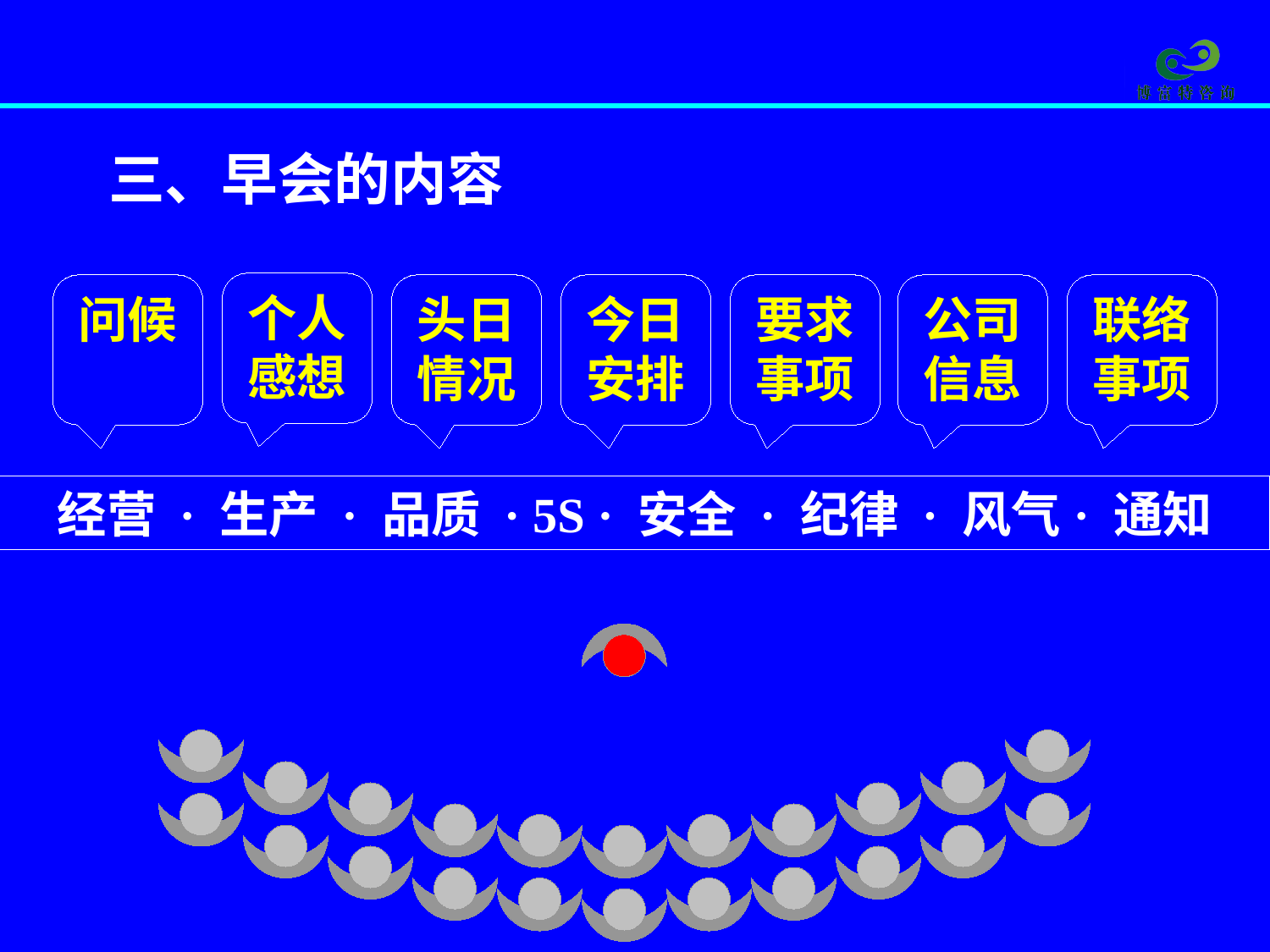

三、早会的内容
个人
感想
问候
头日
情况
今日
安排
要求事项
公司
信息
联络事项
经营 · 生产 · 品质 · 5S · 安全 · 纪律 · 风气· 通知

#